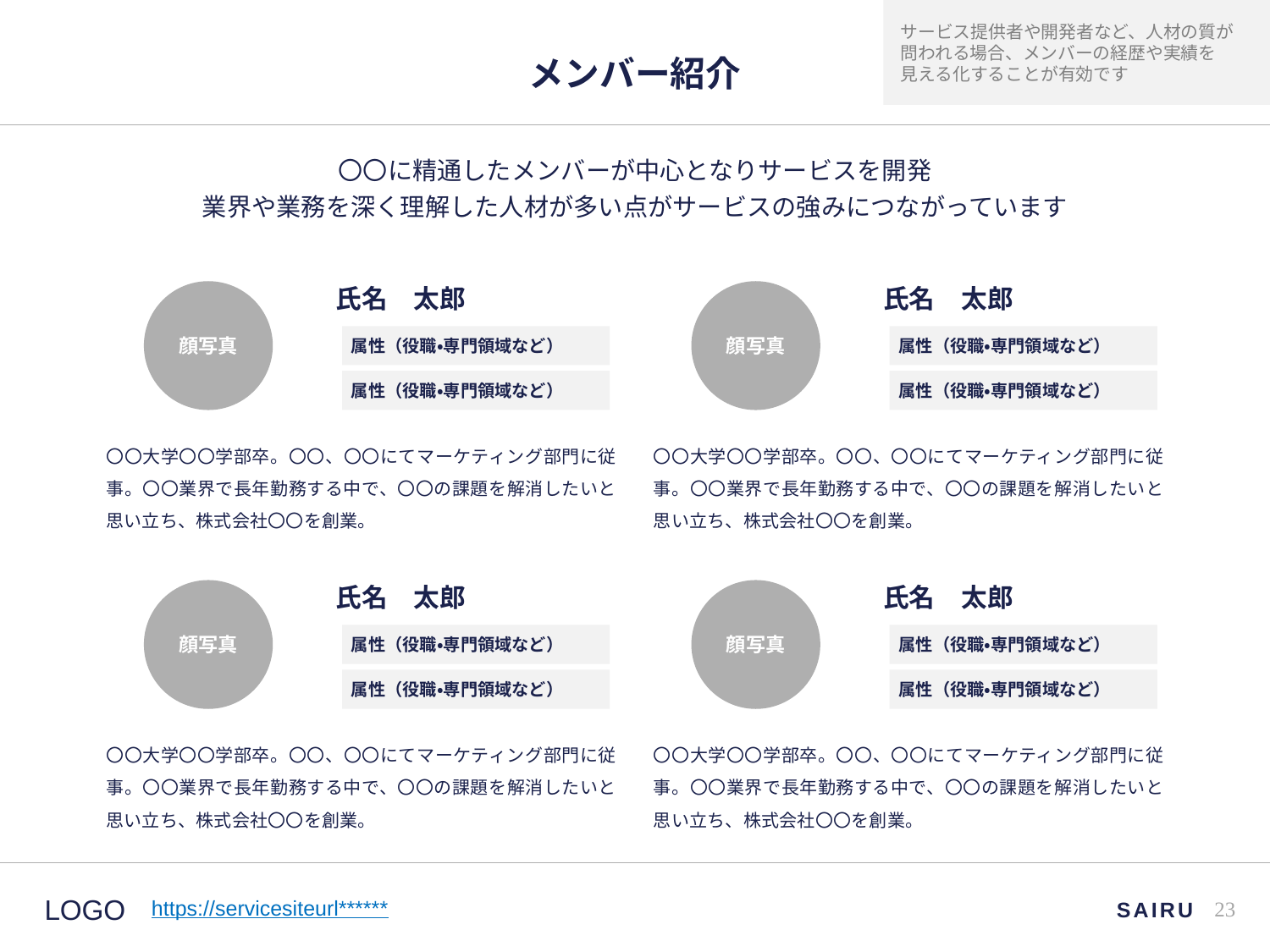

サービス提供者や開発者など、人材の質が
問われる場合、メンバーの経歴や実績を
見える化することが有効です
# メンバー紹介
〇〇に精通したメンバーが中心となりサービスを開発
業界や業務を深く理解した人材が多い点がサービスの強みにつながっています
氏名　太郎
顔写真
属性（役職・専門領域など）
属性（役職・専門領域など）
〇〇大学〇〇学部卒。〇〇、〇〇にてマーケティング部門に従事。〇〇業界で長年勤務する中で、〇〇の課題を解消したいと思い立ち、株式会社〇〇を創業。
氏名　太郎
顔写真
属性（役職・専門領域など）
属性（役職・専門領域など）
〇〇大学〇〇学部卒。〇〇、〇〇にてマーケティング部門に従事。〇〇業界で長年勤務する中で、〇〇の課題を解消したいと思い立ち、株式会社〇〇を創業。
氏名　太郎
顔写真
属性（役職・専門領域など）
属性（役職・専門領域など）
〇〇大学〇〇学部卒。〇〇、〇〇にてマーケティング部門に従事。〇〇業界で長年勤務する中で、〇〇の課題を解消したいと思い立ち、株式会社〇〇を創業。
氏名　太郎
顔写真
属性（役職・専門領域など）
属性（役職・専門領域など）
〇〇大学〇〇学部卒。〇〇、〇〇にてマーケティング部門に従事。〇〇業界で長年勤務する中で、〇〇の課題を解消したいと思い立ち、株式会社〇〇を創業。
SAIRU
23